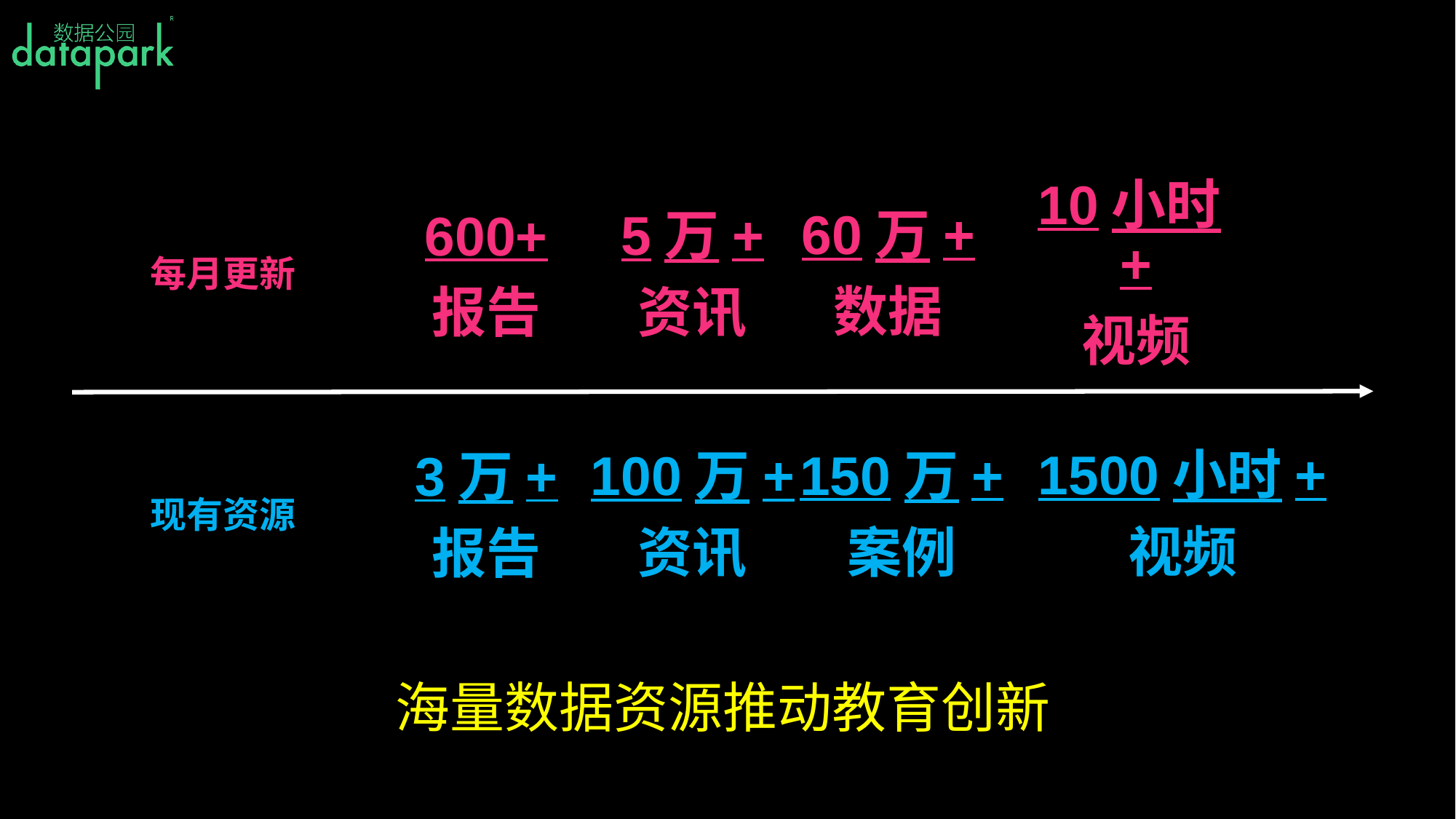

10小时+
视频
60万+
数据
5万+
资讯
600+
报告
每月更新
1500小时+
视频
150万+
案例
100万+
资讯
3万+
报告
现有资源
海量数据资源推动教育创新